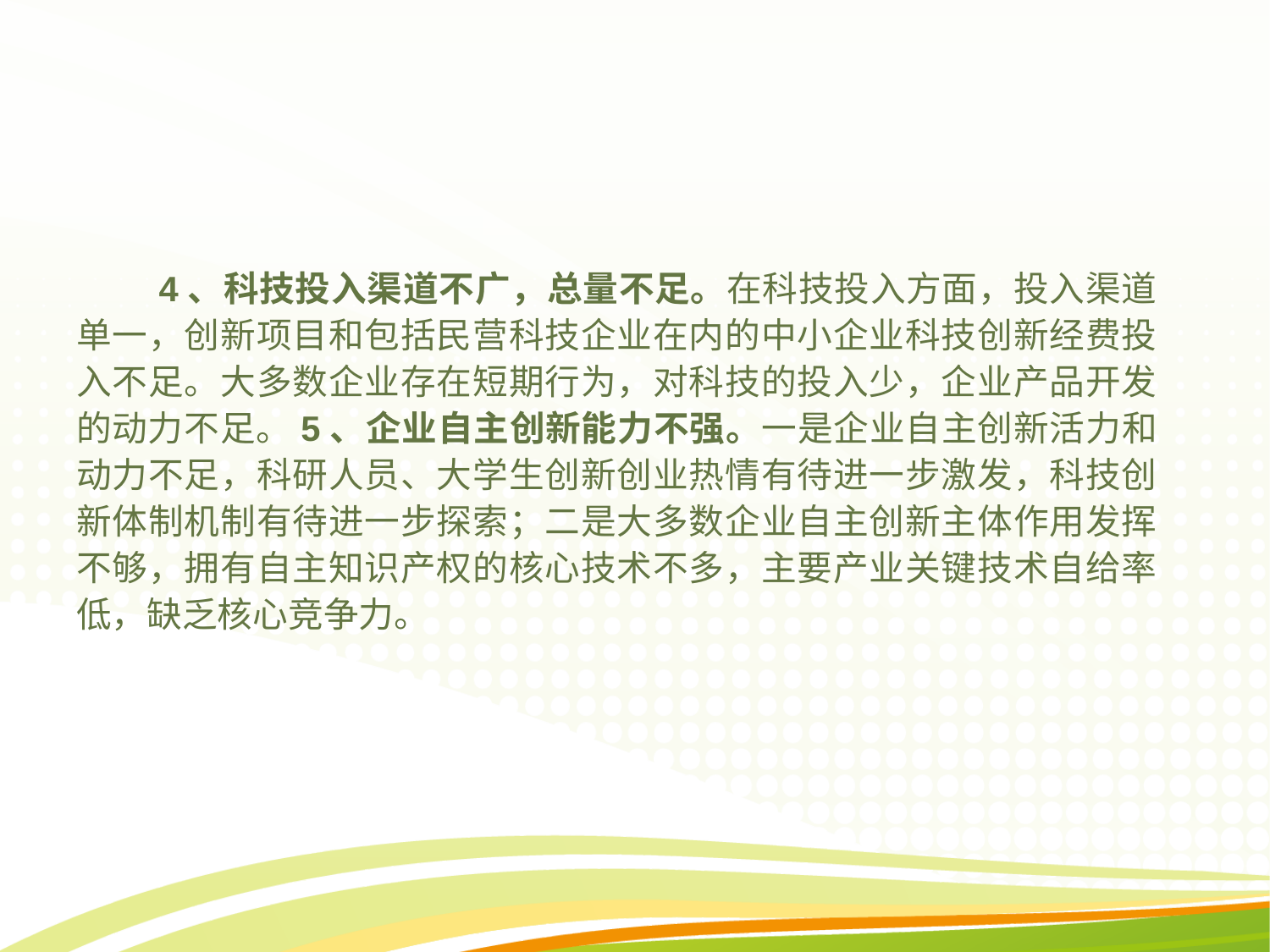

4、科技投入渠道不广，总量不足。在科技投入方面，投入渠道单一，创新项目和包括民营科技企业在内的中小企业科技创新经费投入不足。大多数企业存在短期行为，对科技的投入少，企业产品开发的动力不足。5、企业自主创新能力不强。一是企业自主创新活力和动力不足，科研人员、大学生创新创业热情有待进一步激发，科技创新体制机制有待进一步探索；二是大多数企业自主创新主体作用发挥不够，拥有自主知识产权的核心技术不多，主要产业关键技术自给率低，缺乏核心竞争力。